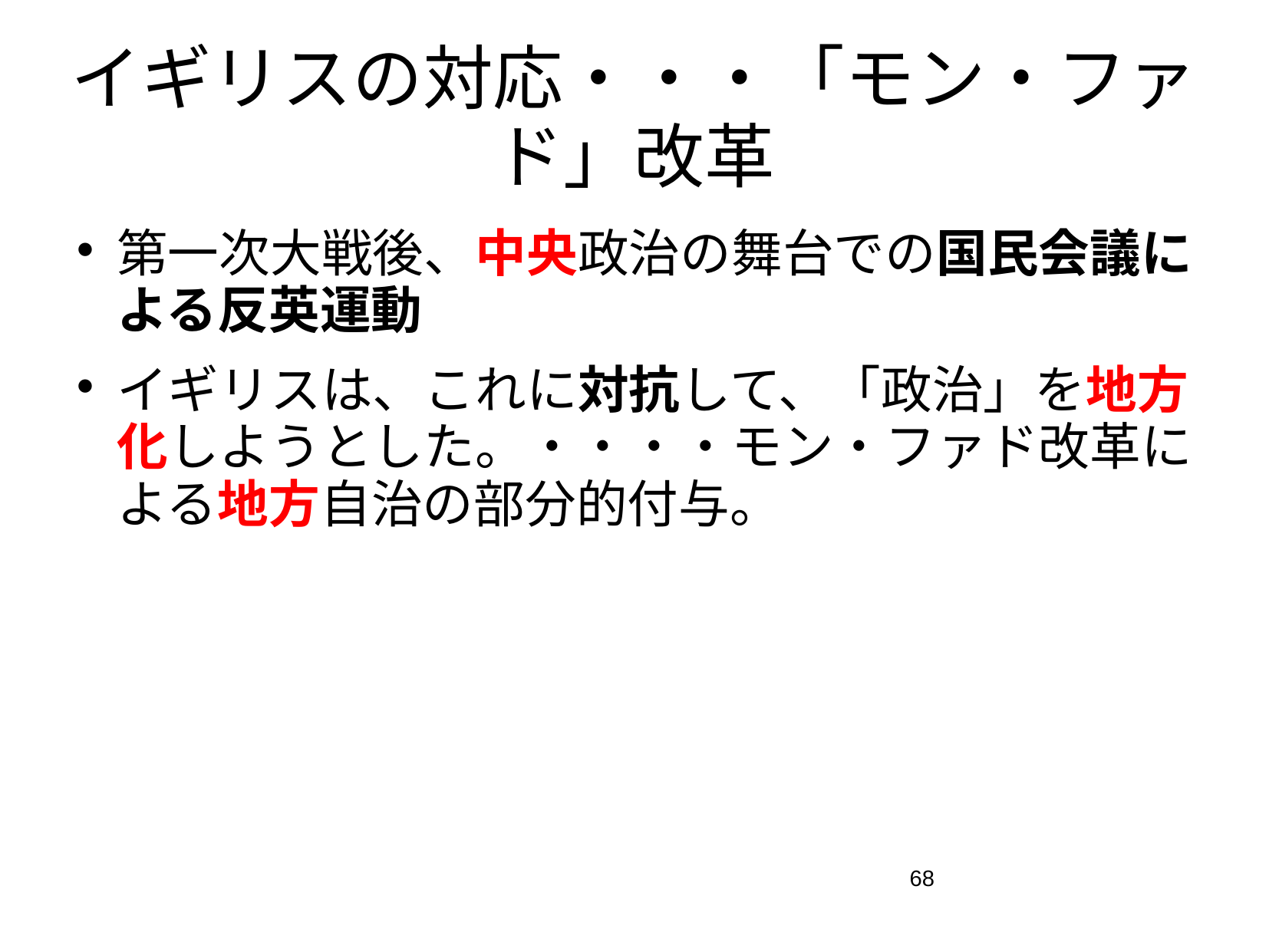

# イギリスの対応・・・「モン・ファド」改革
第一次大戦後、中央政治の舞台での国民会議による反英運動
イギリスは、これに対抗して、「政治」を地方化しようとした。・・・・モン・ファド改革による地方自治の部分的付与。

68